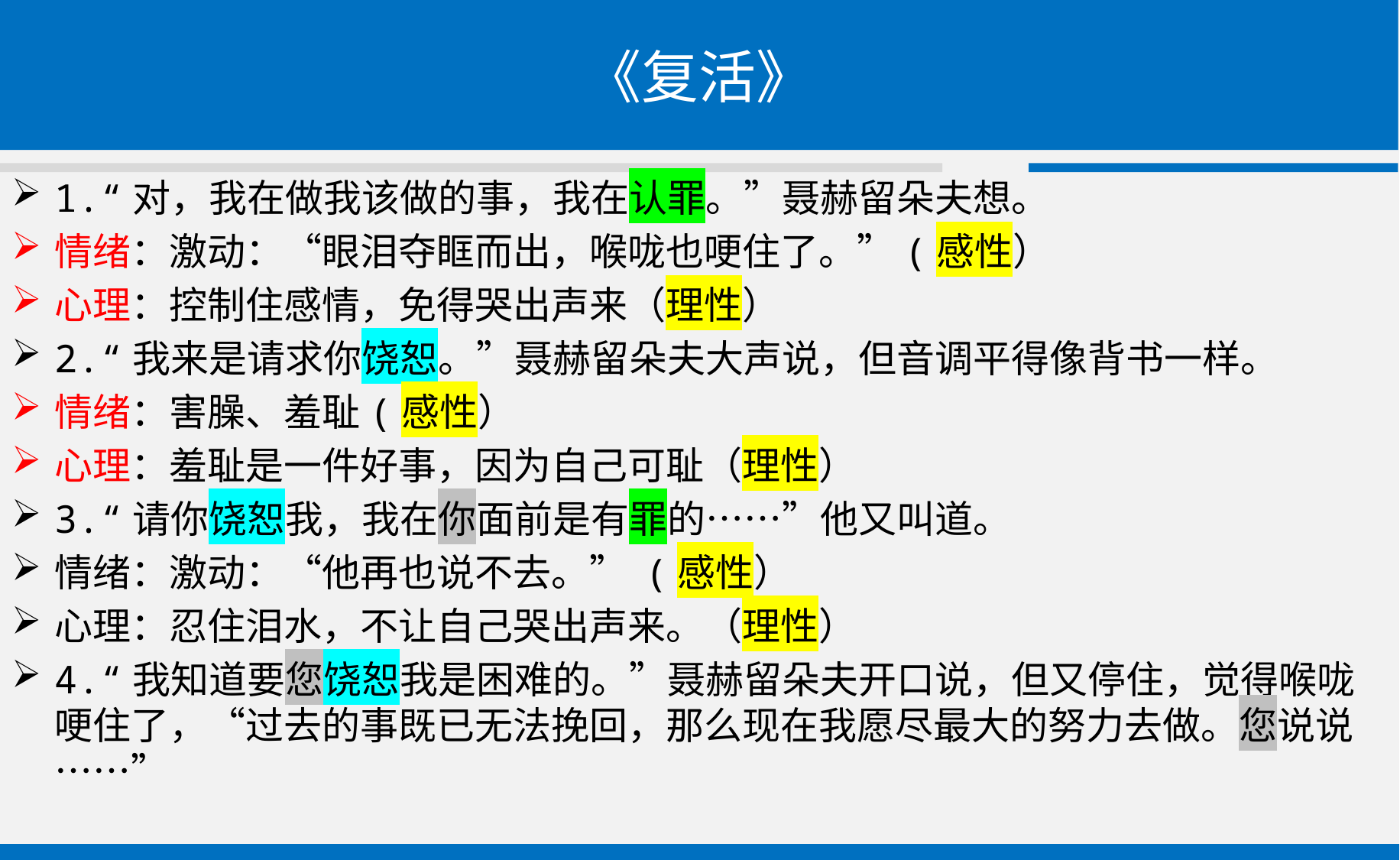

# 《复活》
1.“对，我在做我该做的事，我在认罪。”聂赫留朵夫想。
情绪：激动：“眼泪夺眶而出，喉咙也哽住了。”(感性）
心理：控制住感情，免得哭出声来（理性）
2.“我来是请求你饶恕。”聂赫留朵夫大声说，但音调平得像背书一样。
情绪：害臊、羞耻(感性）
心理：羞耻是一件好事，因为自己可耻（理性）
3.“请你饶恕我，我在你面前是有罪的……”他又叫道。
情绪：激动：“他再也说不去。” (感性）
心理：忍住泪水，不让自己哭出声来。（理性）
4.“我知道要您饶恕我是困难的。”聂赫留朵夫开口说，但又停住，觉得喉咙哽住了，“过去的事既已无法挽回，那么现在我愿尽最大的努力去做。您说说……”